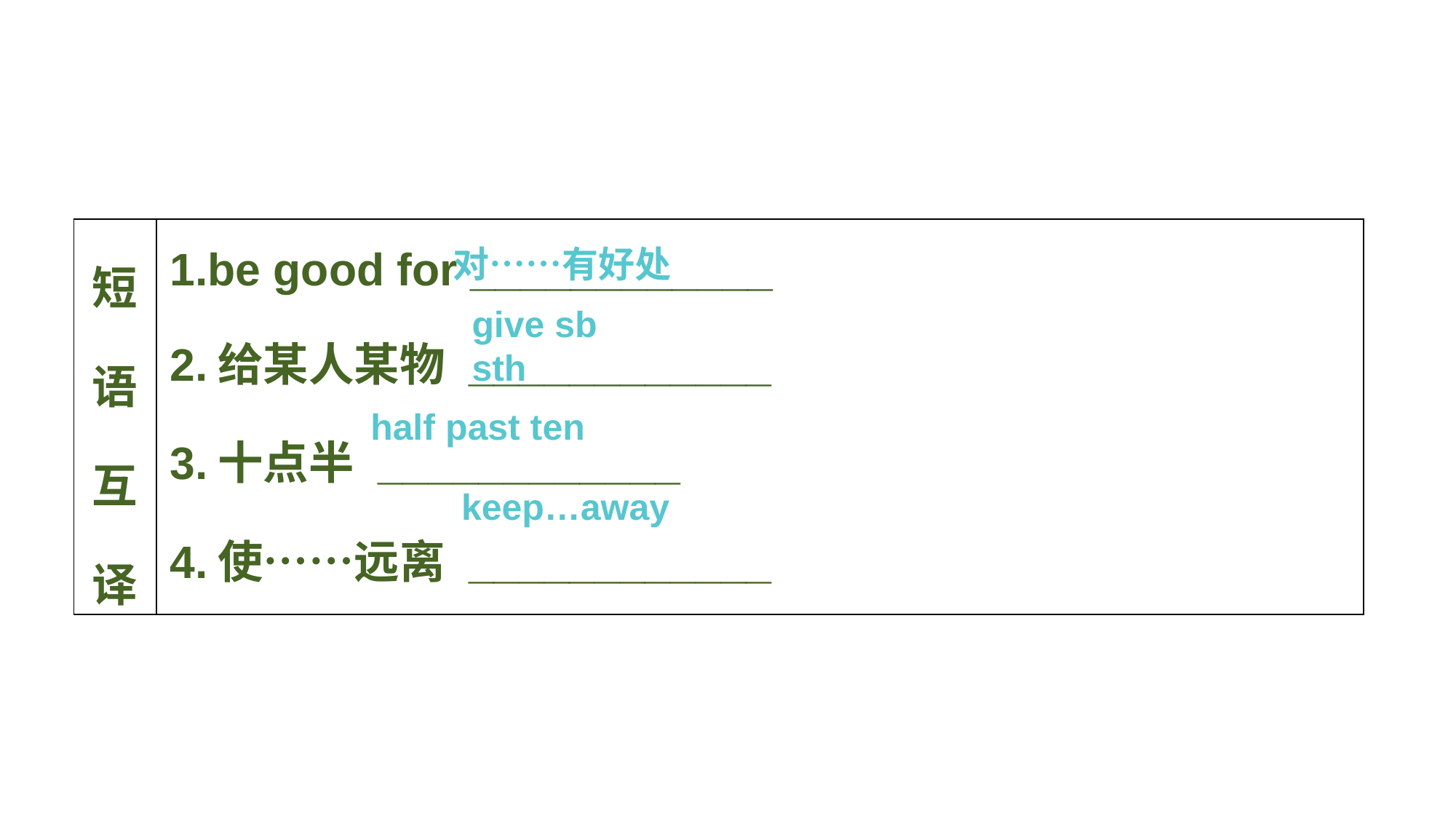

| 短语互译 | 1.be good for \_\_\_\_\_\_\_\_\_\_\_\_ 2.给某人某物 \_\_\_\_\_\_\_\_\_\_\_\_ 3.十点半 \_\_\_\_\_\_\_\_\_\_\_\_ 4.使……远离 \_\_\_\_\_\_\_\_\_\_\_\_ |
| --- | --- |
对……有好处

give sb sth

half past ten
keep…away